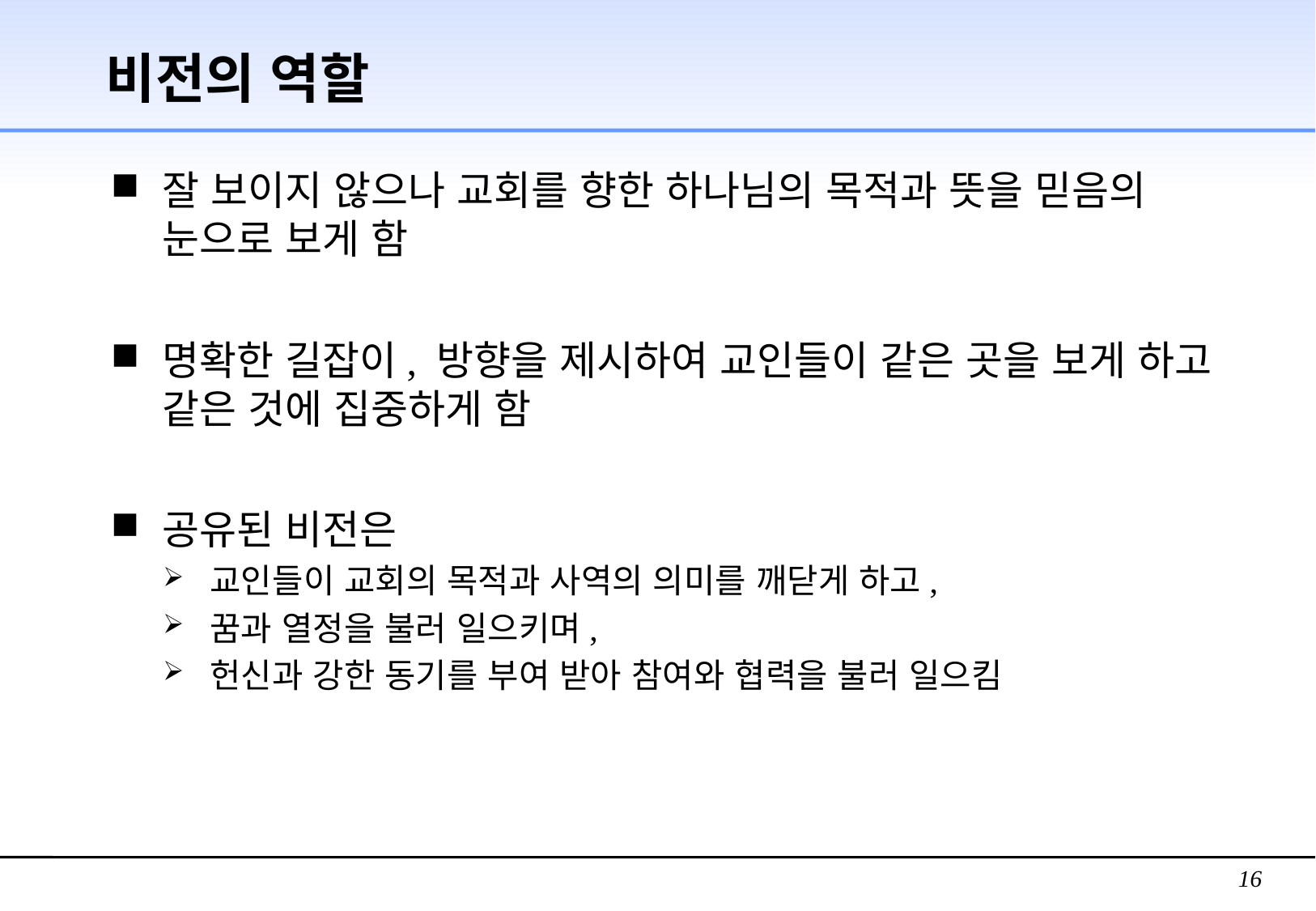

# 비전의 역할
잘 보이지 않으나 교회를 향한 하나님의 목적과 뜻을 믿음의 눈으로 보게 함

명확한 길잡이, 방향을 제시하여 교인들이 같은 곳을 보게 하고 같은 것에 집중하게 함

공유된 비전은
교인들이 교회의 목적과 사역의 의미를 깨닫게 하고,
꿈과 열정을 불러 일으키며,
헌신과 강한 동기를 부여 받아 참여와 협력을 불러 일으킴

16